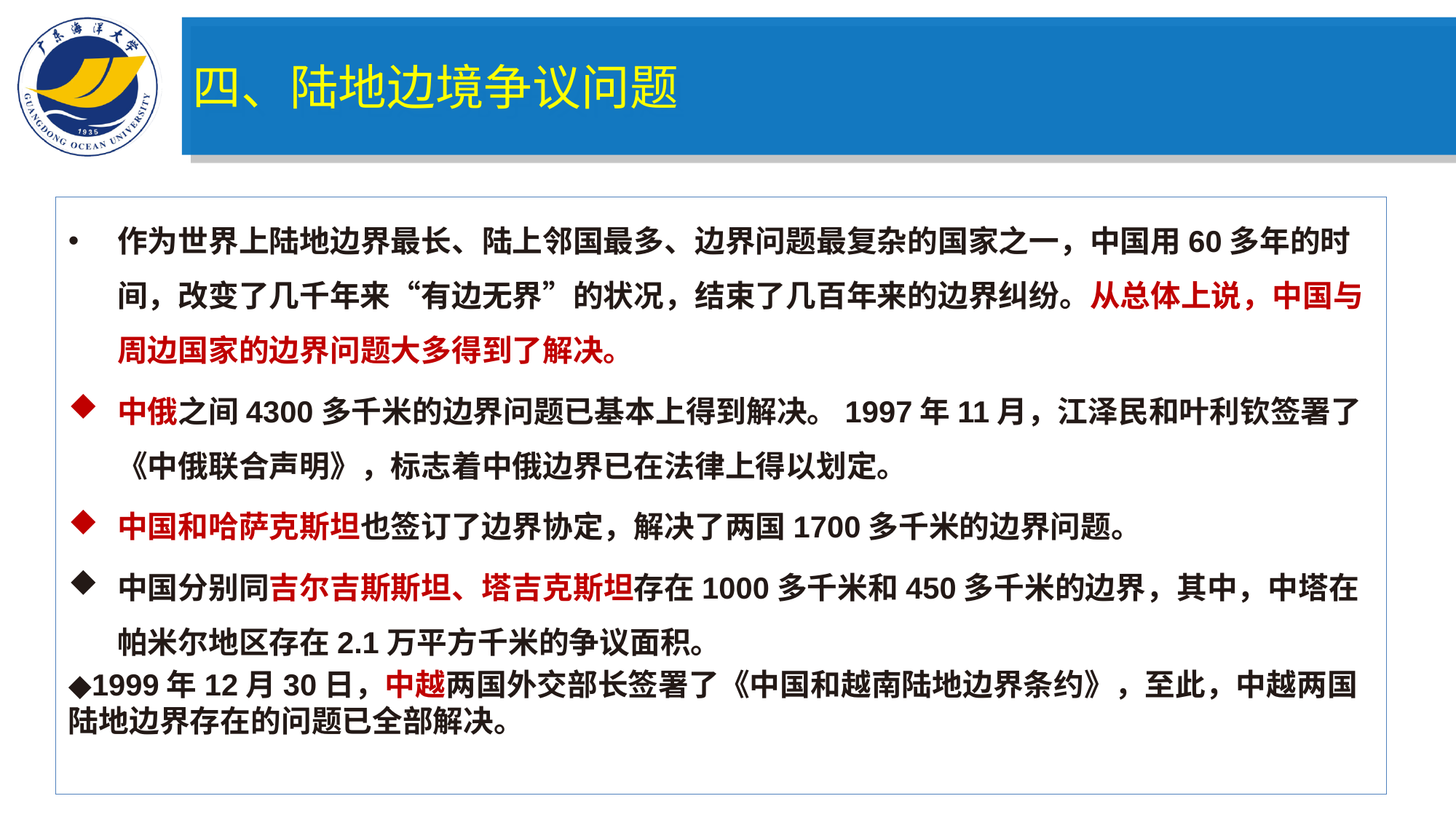

四、陆地边境争议问题
作为世界上陆地边界最长、陆上邻国最多、边界问题最复杂的国家之一，中国用60多年的时间，改变了几千年来“有边无界”的状况，结束了几百年来的边界纠纷。从总体上说，中国与周边国家的边界问题大多得到了解决。
中俄之间4300多千米的边界问题已基本上得到解决。1997年11月，江泽民和叶利钦签署了《中俄联合声明》，标志着中俄边界已在法律上得以划定。
中国和哈萨克斯坦也签订了边界协定，解决了两国1700多千米的边界问题。
中国分别同吉尔吉斯斯坦、塔吉克斯坦存在1000多千米和450多千米的边界，其中，中塔在帕米尔地区存在2.1万平方千米的争议面积。
◆1999年12月30日，中越两国外交部长签署了《中国和越南陆地边界条约》，至此，中越两国陆地边界存在的问题已全部解决。